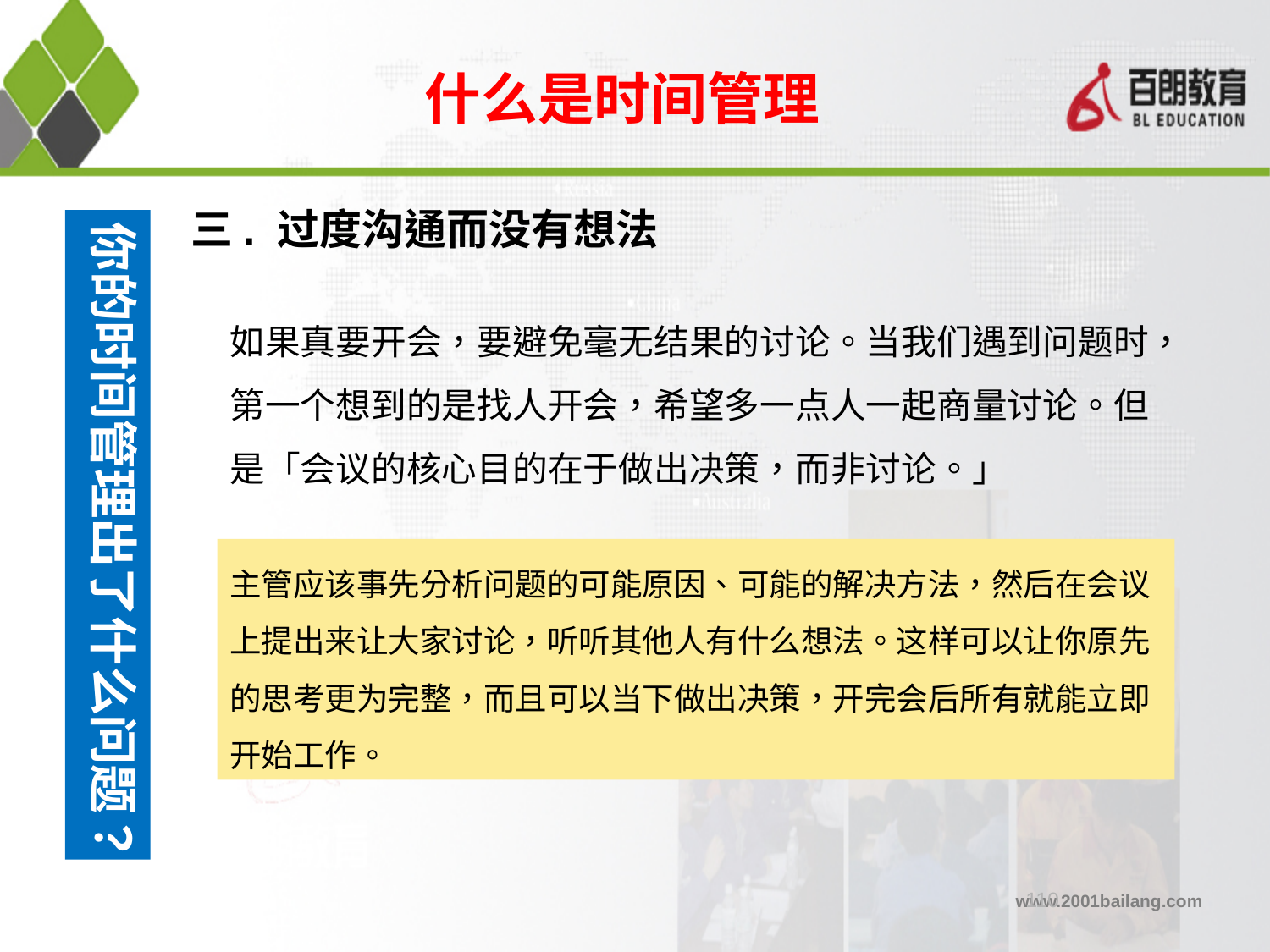

什么是时间管理
三. 过度沟通而没有想法
你的时间管理出了什么问题？
如果真要开会，要避免毫无结果的讨论。当我们遇到问题时，第一个想到的是找人开会，希望多一点人一起商量讨论。但是「会议的核心目的在于做出决策，而非讨论。」
主管应该事先分析问题的可能原因、可能的解决方法，然后在会议上提出来让大家讨论，听听其他人有什么想法。这样可以让你原先的思考更为完整，而且可以当下做出决策，开完会后所有就能立即开始工作。
110